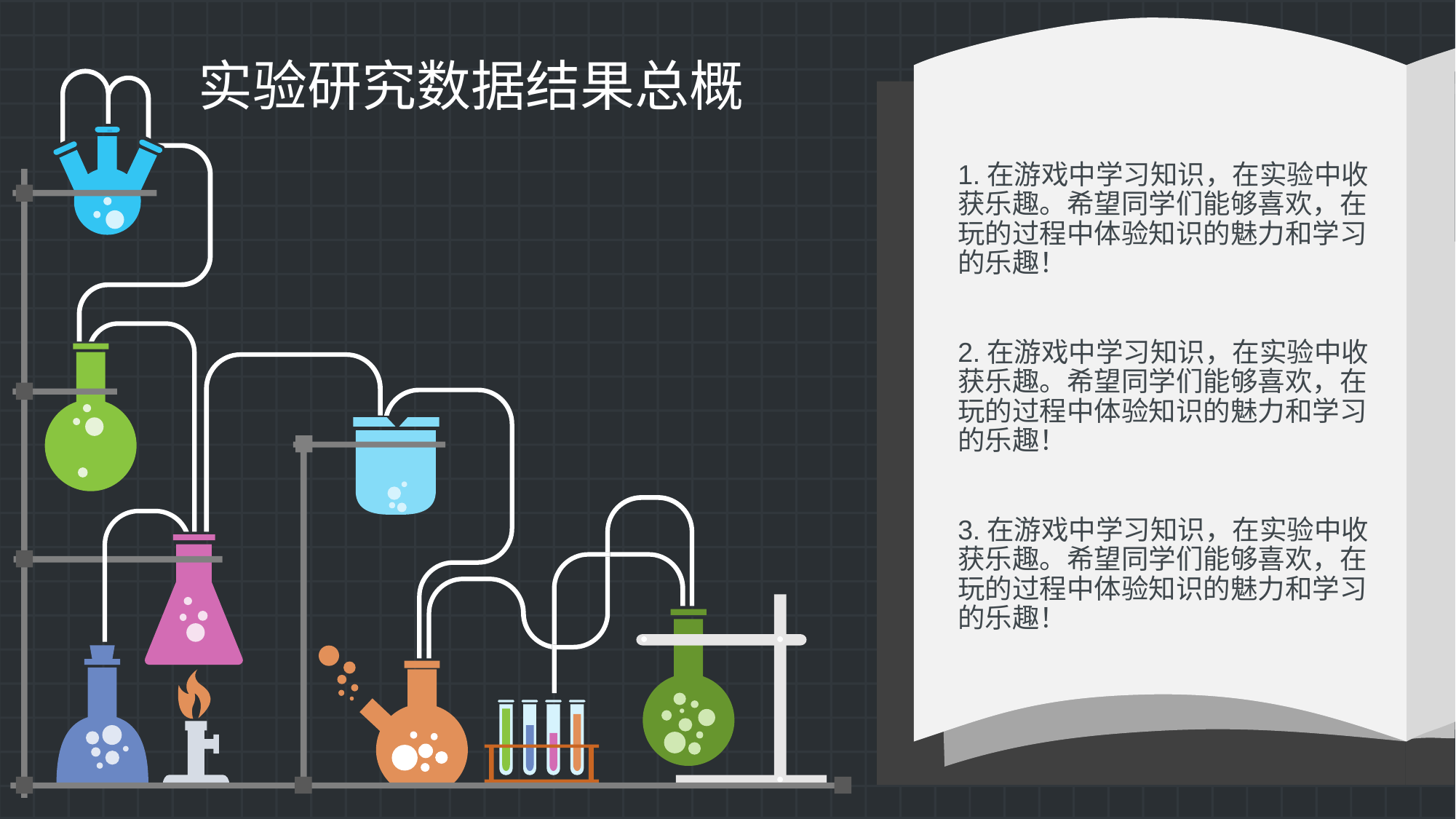

实验研究数据结果总概

1.在游戏中学习知识，在实验中收获乐趣。希望同学们能够喜欢，在玩的过程中体验知识的魅力和学习的乐趣！

2.在游戏中学习知识，在实验中收获乐趣。希望同学们能够喜欢，在玩的过程中体验知识的魅力和学习的乐趣！

3.在游戏中学习知识，在实验中收获乐趣。希望同学们能够喜欢，在玩的过程中体验知识的魅力和学习的乐趣！